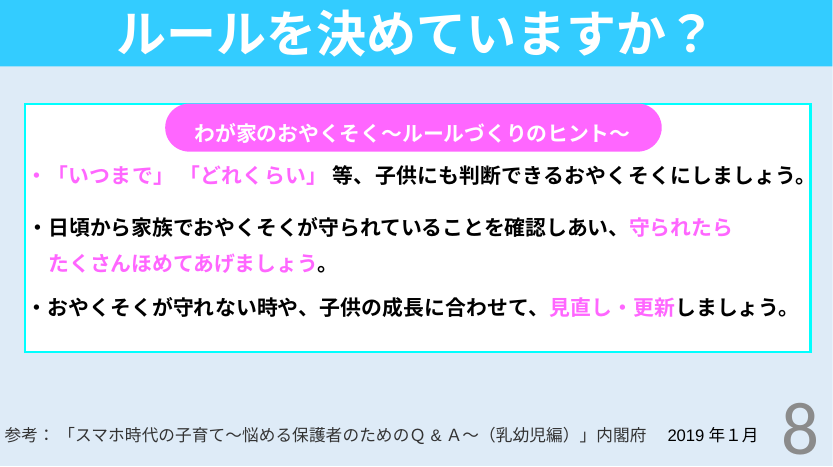

ルールを決めていますか？

わが家のおやくそく～ルールづくりのヒント～
・「いつまで」 「どれくらい」 等、子供にも判断できるおやくそくにしましょう。
・日頃から家族でおやくそくが守られていることを確認しあい、守られたら
　たくさんほめてあげましょう。
・おやくそくが守れない時や、子供の成長に合わせて、見直し・更新しましょう。
参考： 「スマホ時代の子育て～悩める保護者のためのＱ&Ａ～（乳幼児編）」内閣府　2019年１月

8